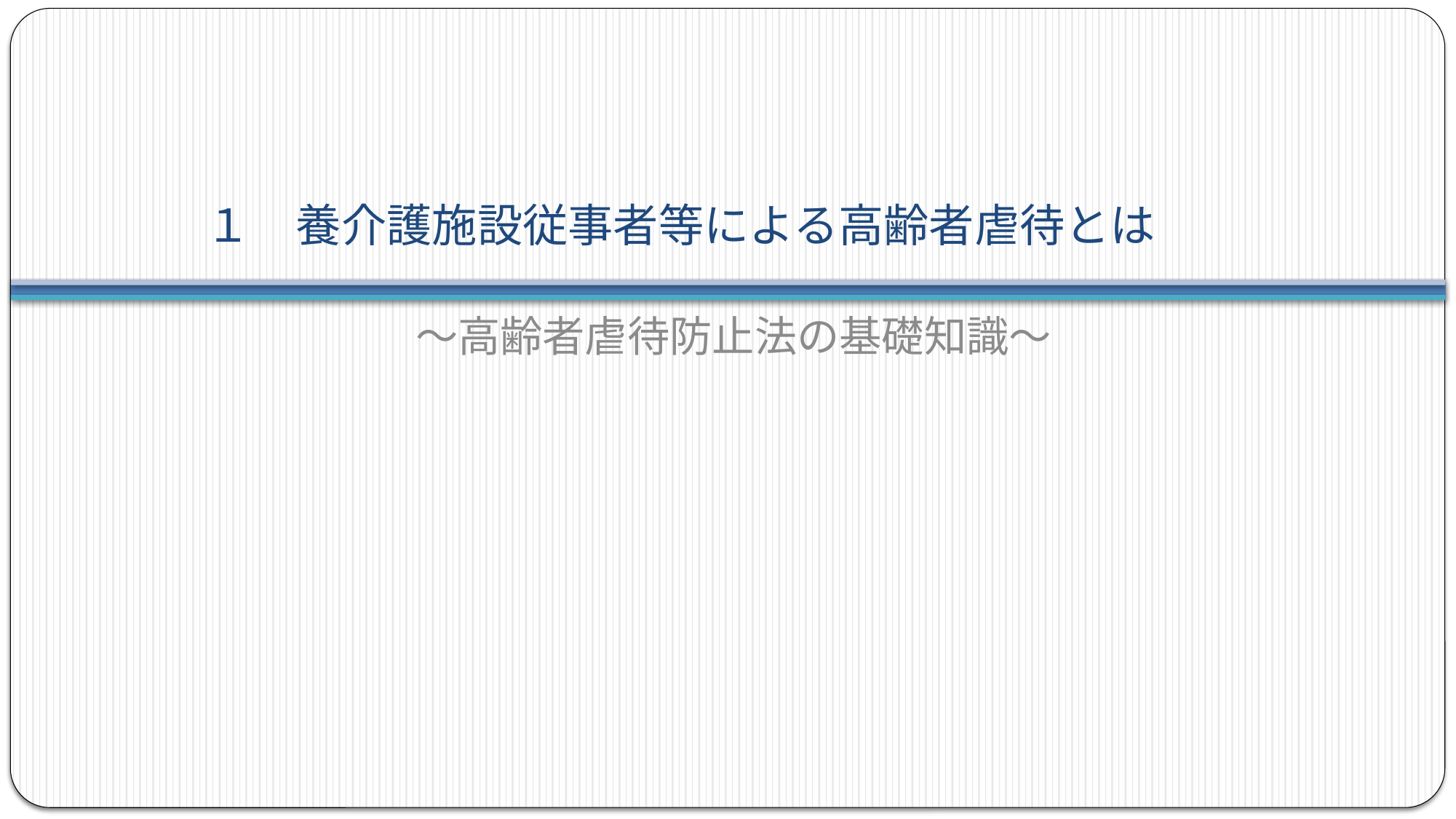

# １　養介護施設従事者等による高齢者虐待とは
～高齢者虐待防止法の基礎知識～